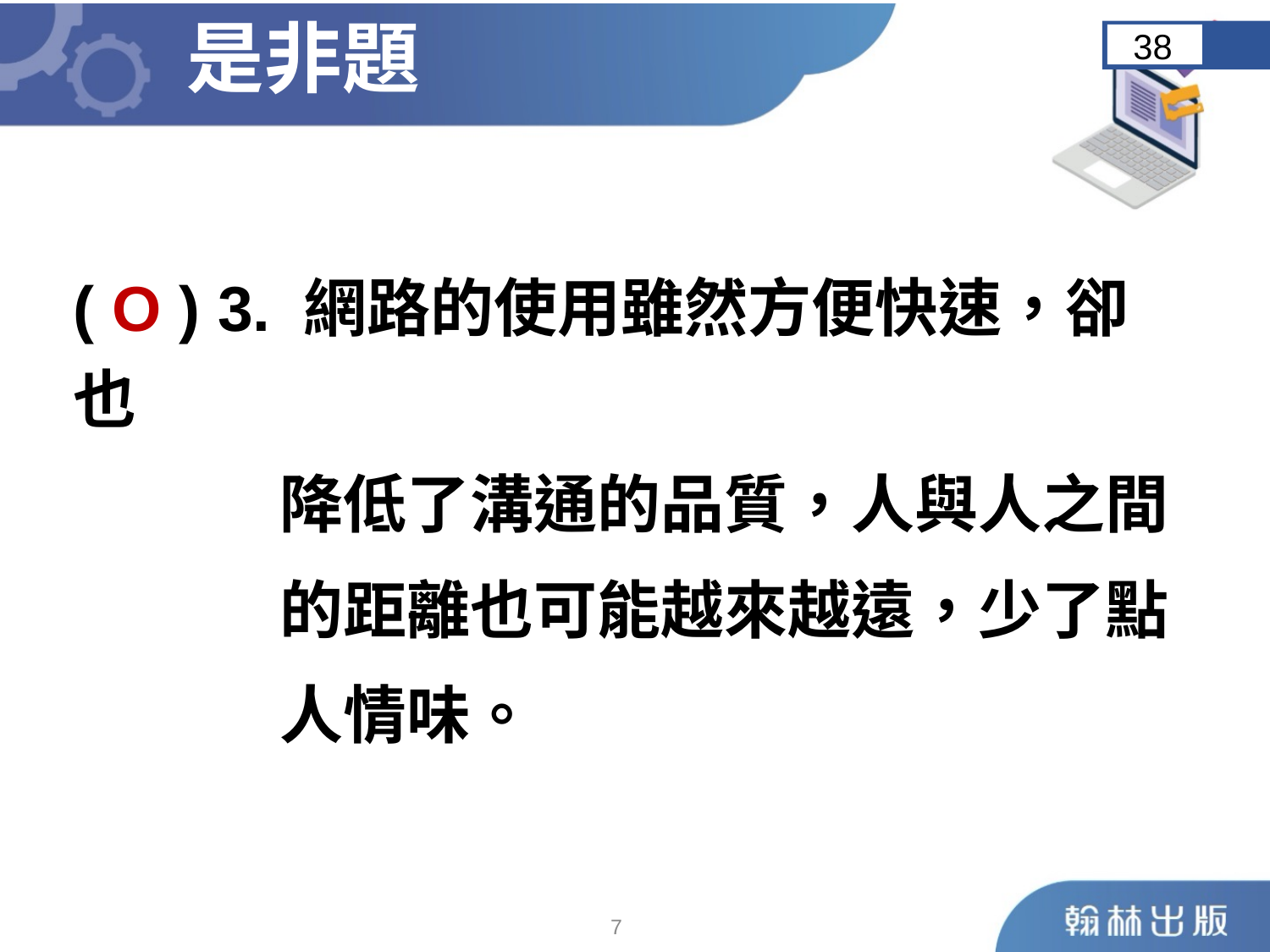

是非題
38
	( O ) 3. 網路的使用雖然方便快速，卻也
               降低了溝通的品質，人與人之間
               的距離也可能越來越遠，少了點
               人情味。
7